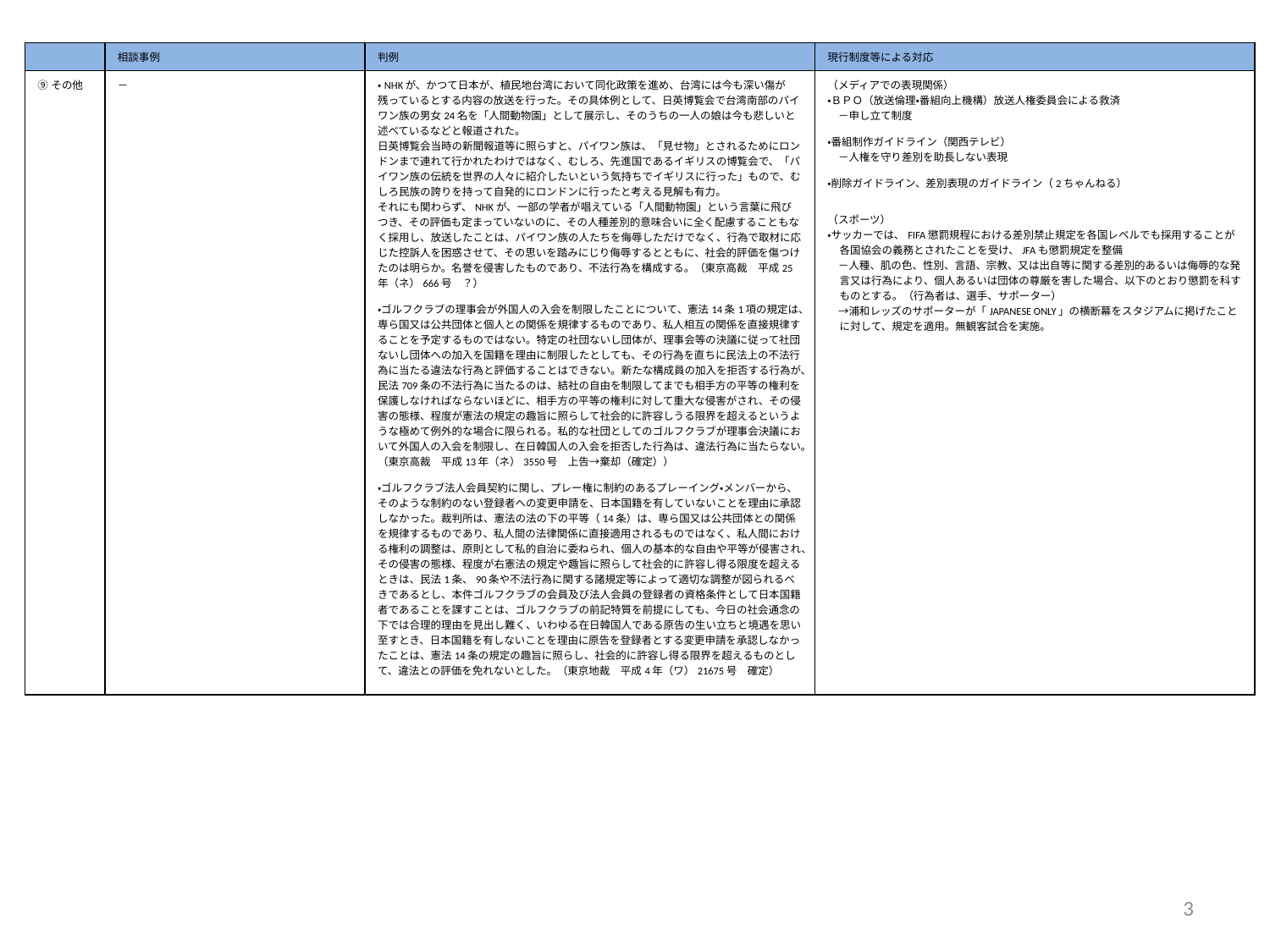

|  | 相談事例 | 判例 | 現行制度等による対応 |
| --- | --- | --- | --- |
| ⑨その他 | － | ・NHKが、かつて日本が、植民地台湾において同化政策を進め、台湾には今も深い傷が残っているとする内容の放送を行った。その具体例として、日英博覧会で台湾南部のパイワン族の男女24名を「人間動物園」として展示し、そのうちの一人の娘は今も悲しいと述べているなどと報道された。 日英博覧会当時の新聞報道等に照らすと、パイワン族は、「見せ物」とされるためにロンドンまで連れて行かれたわけではなく、むしろ、先進国であるイギリスの博覧会で、「パイワン族の伝統を世界の人々に紹介したいという気持ちでイギリスに行った」もので、むしろ民族の誇りを持って自発的にロンドンに行ったと考える見解も有力。 それにも関わらず、NHKが、一部の学者が唱えている「人間動物園」という言葉に飛びつき、その評価も定まっていないのに、その人種差別的意味合いに全く配慮することもなく採用し、放送したことは、パイワン族の人たちを侮辱しただけでなく、行為で取材に応じた控訴人を困惑させて、その思いを踏みにじり侮辱するとともに、社会的評価を傷つけたのは明らか。名誉を侵害したものであり、不法行為を構成する。（東京高裁　平成25年（ネ）666号　？） ・ゴルフクラブの理事会が外国人の入会を制限したことについて、憲法14条1項の規定は、専ら国又は公共団体と個人との関係を規律するものであり、私人相互の関係を直接規律することを予定するものではない。特定の社団ないし団体が、理事会等の決議に従って社団ないし団体への加入を国籍を理由に制限したとしても、その行為を直ちに民法上の不法行為に当たる違法な行為と評価することはできない。新たな構成員の加入を拒否する行為が、民法709条の不法行為に当たるのは、結社の自由を制限してまでも相手方の平等の権利を保護しなければならないほどに、相手方の平等の権利に対して重大な侵害がされ、その侵害の態様、程度が憲法の規定の趣旨に照らして社会的に許容しうる限界を超えるというような極めて例外的な場合に限られる。私的な社団としてのゴルフクラブが理事会決議において外国人の入会を制限し、在日韓国人の入会を拒否した行為は、違法行為に当たらない。（東京高裁　平成13年（ネ）3550号　上告→棄却（確定））　 ・ゴルフクラブ法人会員契約に関し、プレー権に制約のあるプレーイング・メンバーから、そのような制約のない登録者への変更申請を、日本国籍を有していないことを理由に承認しなかった。裁判所は、憲法の法の下の平等（14条）は、専ら国又は公共団体との関係を規律するものであり、私人間の法律関係に直接適用されるものではなく、私人間における権利の調整は、原則として私的自治に委ねられ、個人の基本的な自由や平等が侵害され、その侵害の態様、程度が右憲法の規定や趣旨に照らして社会的に許容し得る限度を超えるときは、民法1条、90条や不法行為に関する諸規定等によって適切な調整が図られるべきであるとし、本件ゴルフクラブの会員及び法人会員の登録者の資格条件として日本国籍者であることを課すことは、ゴルフクラブの前記特質を前提にしても、今日の社会通念の下では合理的理由を見出し難く、いわゆる在日韓国人である原告の生い立ちと境遇を思い至すとき、日本国籍を有しないことを理由に原告を登録者とする変更申請を承認しなかったことは、憲法14条の規定の趣旨に照らし、社会的に許容し得る限界を超えるものとして、違法との評価を免れないとした。（東京地裁　平成4年（ワ）21675号　確定） | （メディアでの表現関係） ・ＢＰＯ（放送倫理・番組向上機構）放送人権委員会による救済 　－申し立て制度 ・番組制作ガイドライン（関西テレビ） 　－人権を守り差別を助長しない表現 ・削除ガイドライン、差別表現のガイドライン（2ちゃんねる） （スポーツ） ・サッカーでは、FIFA懲罰規程における差別禁止規定を各国レベルでも採用することが各国協会の義務とされたことを受け、JFAも懲罰規定を整備 　－人種、肌の色、性別、言語、宗教、又は出自等に関する差別的あるいは侮辱的な発言又は行為により、個人あるいは団体の尊厳を害した場合、以下のとおり懲罰を科すものとする。（行為者は、選手、サポーター） 　→浦和レッズのサポーターが「JAPANESE ONLY」の横断幕をスタジアムに掲げたことに対して、規定を適用。無観客試合を実施。 |
3